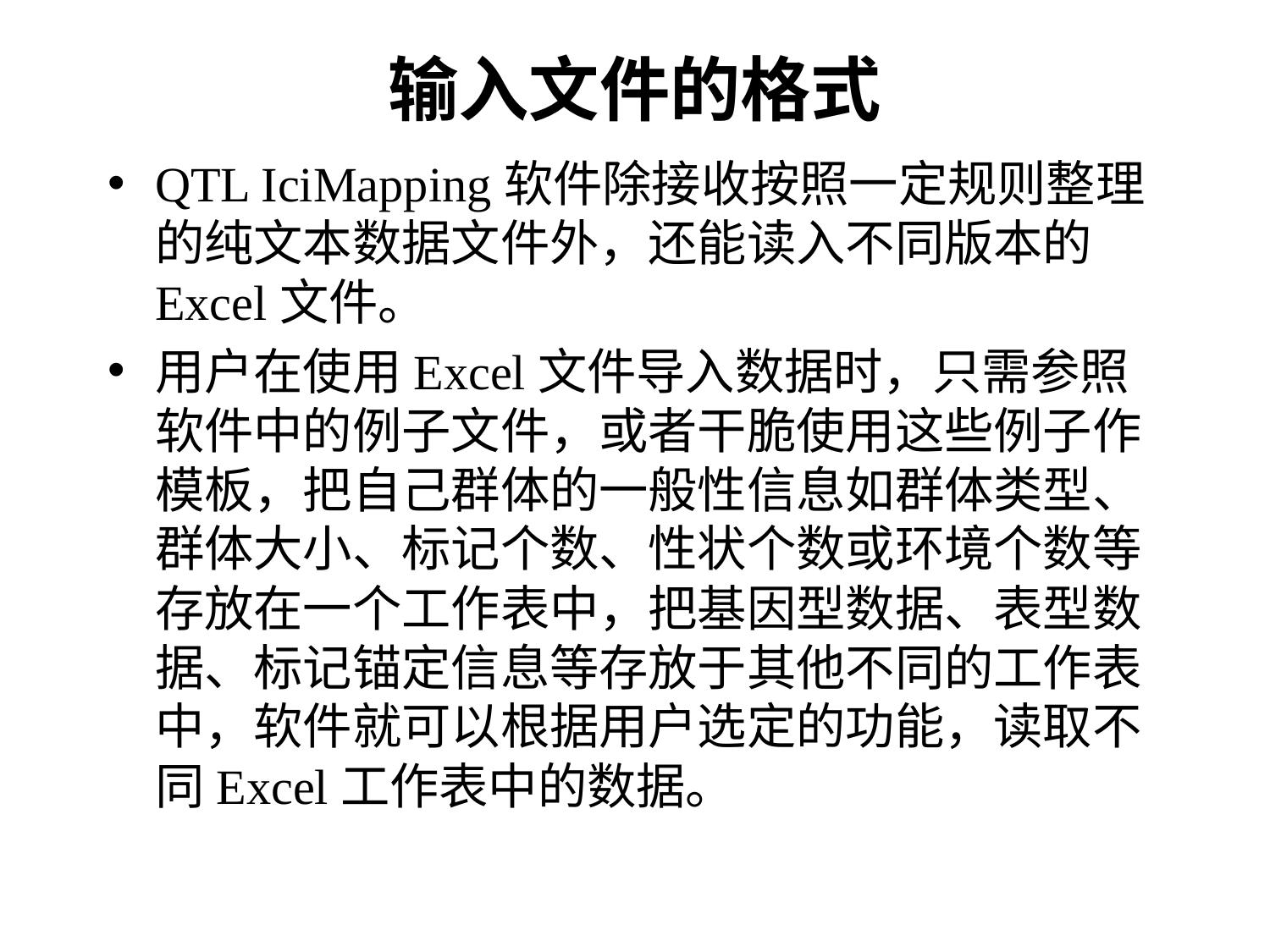

# 输入文件的格式
QTL IciMapping软件除接收按照一定规则整理的纯文本数据文件外，还能读入不同版本的Excel文件。
用户在使用Excel文件导入数据时，只需参照软件中的例子文件，或者干脆使用这些例子作模板，把自己群体的一般性信息如群体类型、群体大小、标记个数、性状个数或环境个数等存放在一个工作表中，把基因型数据、表型数据、标记锚定信息等存放于其他不同的工作表中，软件就可以根据用户选定的功能，读取不同Excel工作表中的数据。